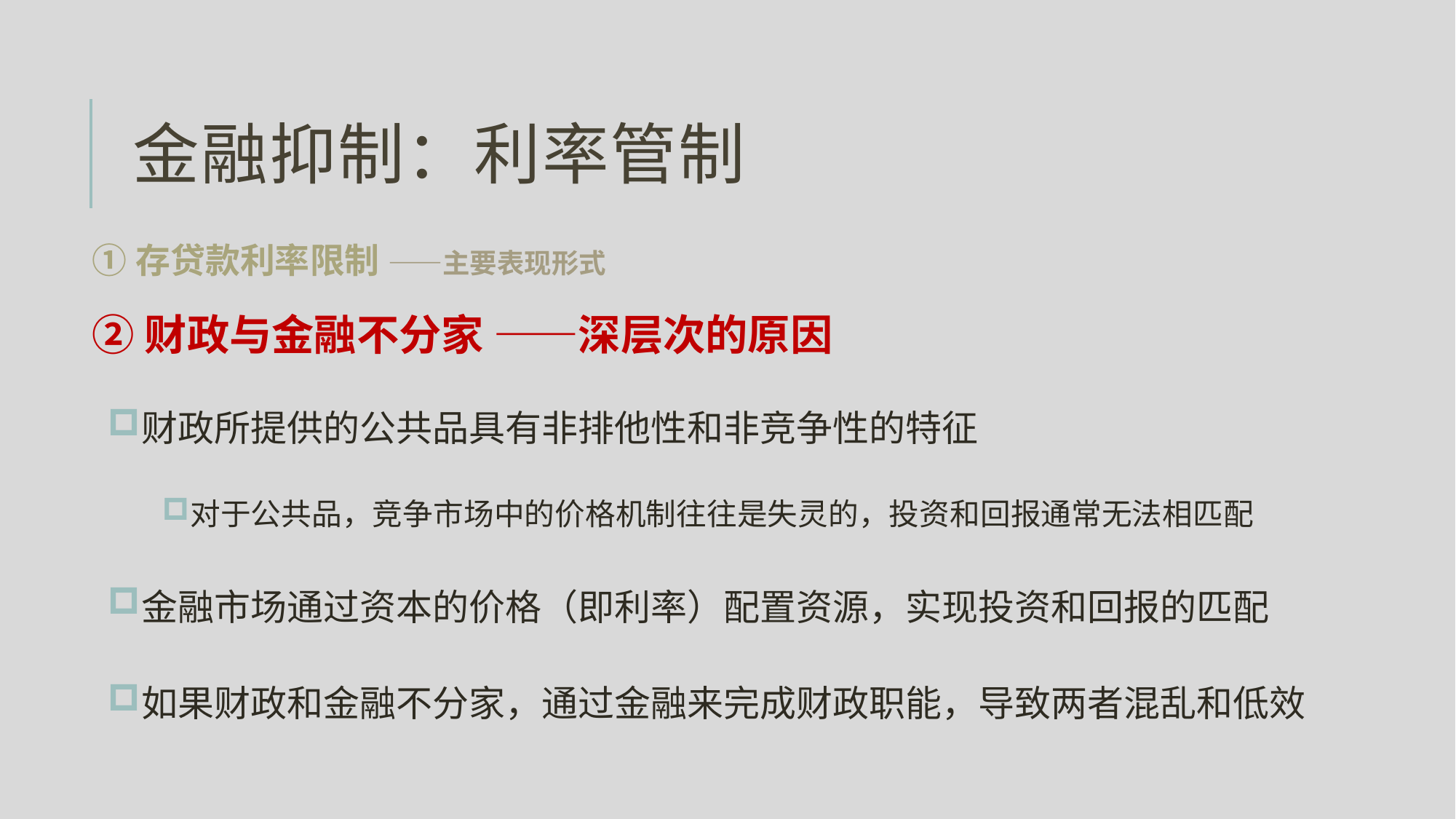

# 金融抑制：利率管制
①存贷款利率限制 ——主要表现形式
②财政与金融不分家 ——深层次的原因
财政所提供的公共品具有非排他性和非竞争性的特征
对于公共品，竞争市场中的价格机制往往是失灵的，投资和回报通常无法相匹配
金融市场通过资本的价格（即利率）配置资源，实现投资和回报的匹配
如果财政和金融不分家，通过金融来完成财政职能，导致两者混乱和低效